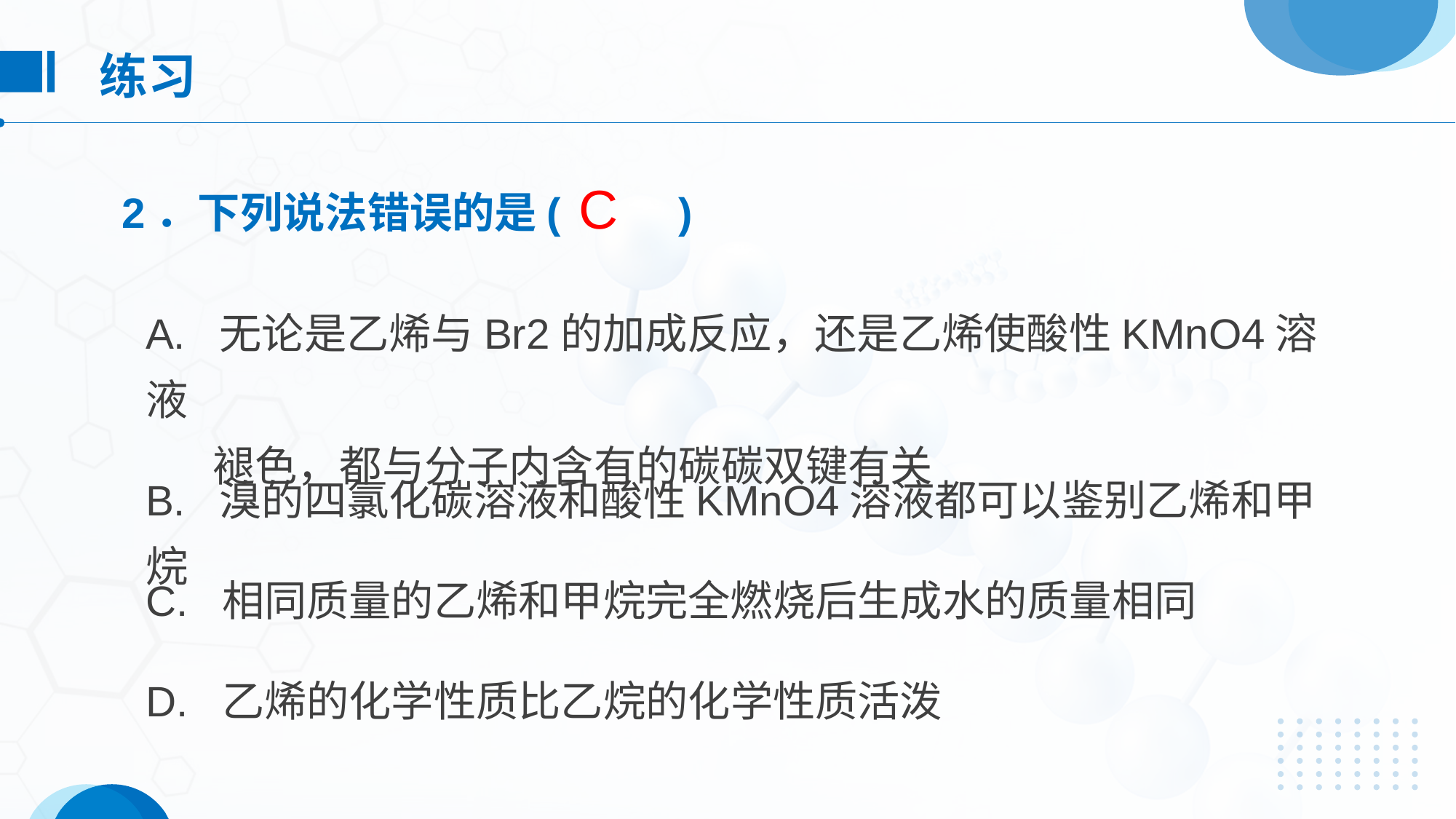

练习

2．下列说法错误的是( 　　)
C
A.  无论是乙烯与Br2的加成反应，还是乙烯使酸性KMnO4溶液
      褪色，都与分子内含有的碳碳双键有关
B.  溴的四氯化碳溶液和酸性KMnO4溶液都可以鉴别乙烯和甲烷
C.  相同质量的乙烯和甲烷完全燃烧后生成水的质量相同
D.  乙烯的化学性质比乙烷的化学性质活泼